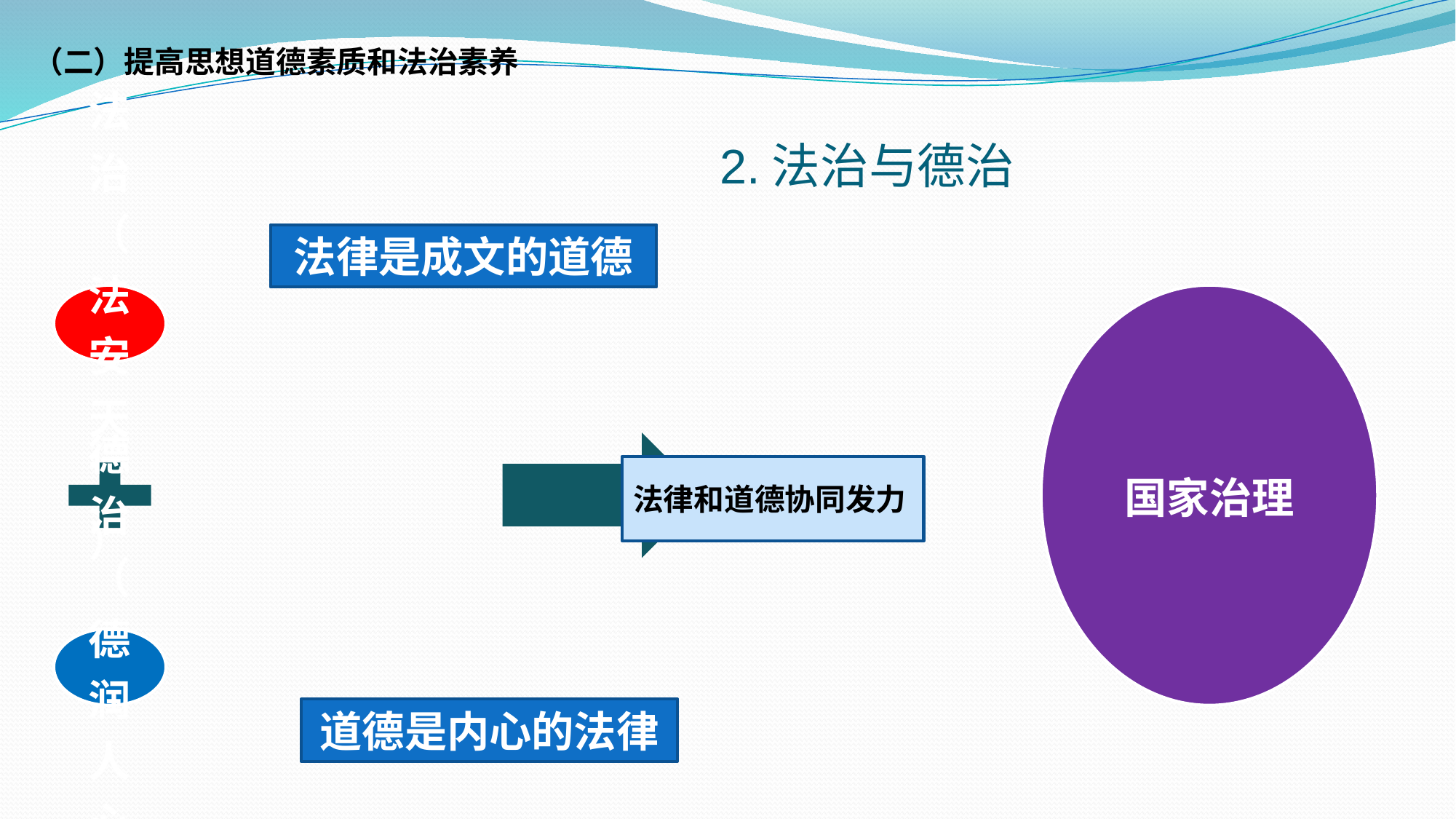

（二）提高思想道德素质和法治素养
# 2.法治与德治
法律是成文的道德
法治
德治
国家治理
法律和道德协同发力
道德是内心的法律